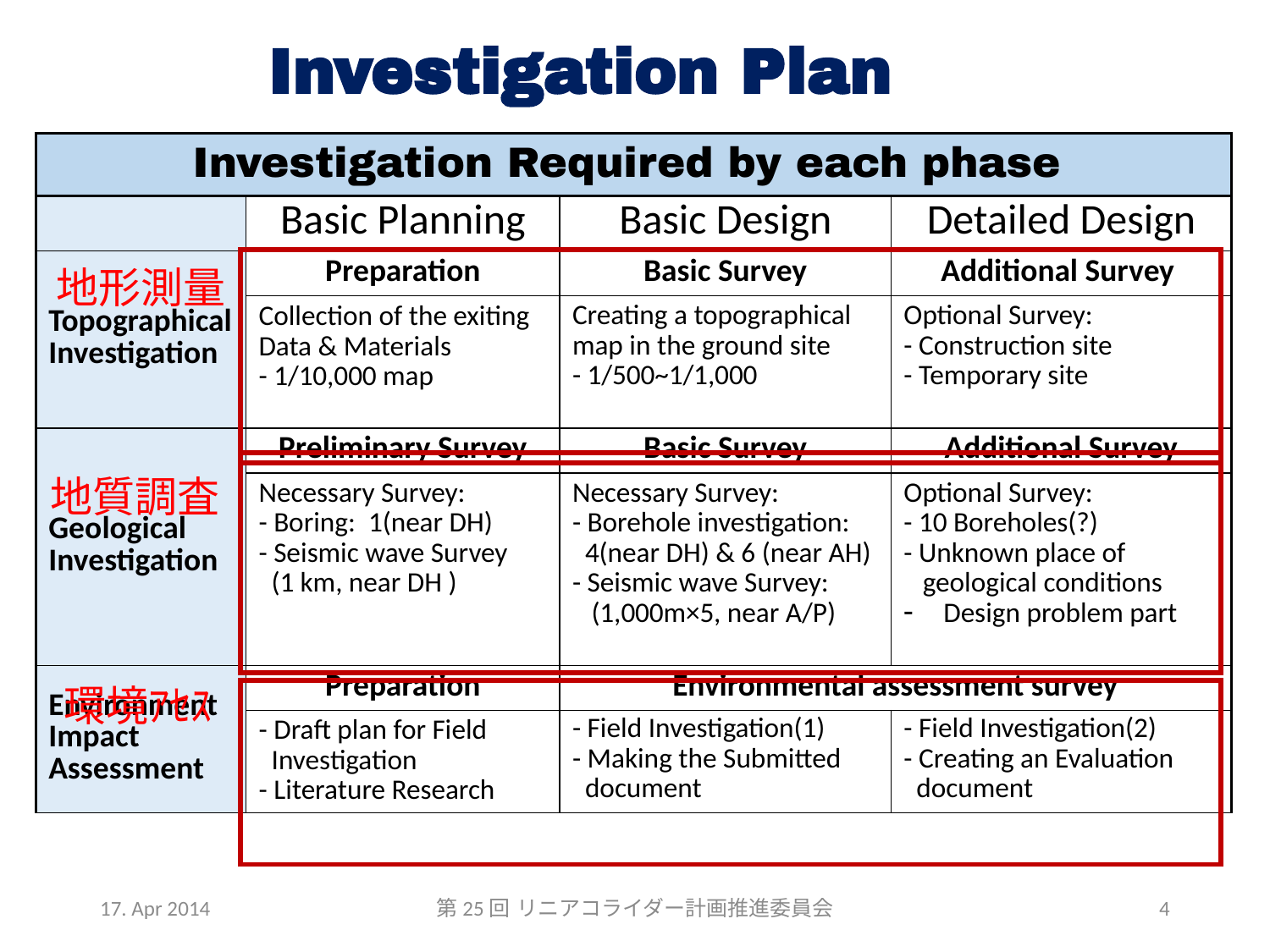

PAn investigation plan in every phase

Investigation Plan
| Investigation Required by each phase |  |  |  |
| --- | --- | --- | --- |
|  | Basic Planning | Basic Design | Detailed Design |
| Topographical Investigation | Preparation | Basic Survey | Additional Survey |
|  | Collection of the exiting Data & Materials - 1/10,000 map | Creating a topographical map in the ground site - 1/500~1/1,000 | Optional Survey: - Construction site - Temporary site |
| Geological Investigation | Preliminary Survey | Basic Survey | Additional Survey |
|  | Necessary Survey: - Boring: 1(near DH) - Seismic wave Survey (1 km, near DH ) | Necessary Survey: - Borehole investigation: 4(near DH) & 6 (near AH) - Seismic wave Survey: (1,000m×5, near A/P) | Optional Survey: - 10 Boreholes(?) - Unknown place of geological conditions Design problem part |
| Environment Impact Assessment | Preparation | Environmental assessment survey |  |
|  | - Draft plan for Field Investigation - Literature Research | - Field Investigation(1) - Making the Submitted document | - Field Investigation(2) - Creating an Evaluation document |

地形測量

地質調査
環境ｱｾｽ

17. Apr 2014
第25回 リニアコライダー計画推進委員会
4